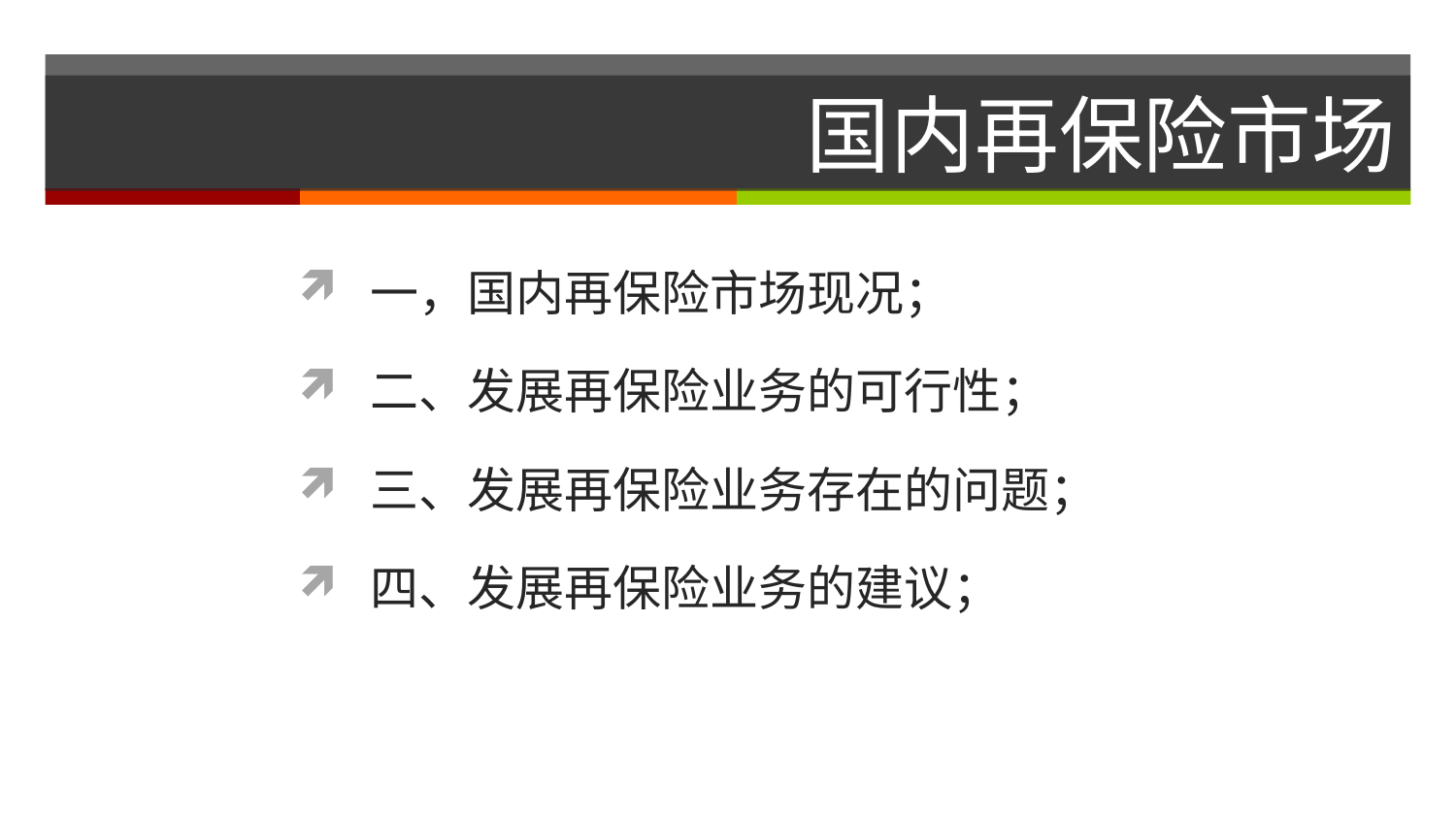

# 国内再保险市场
一，国内再保险市场现况；
二、发展再保险业务的可行性；
三、发展再保险业务存在的问题；
四、发展再保险业务的建议；